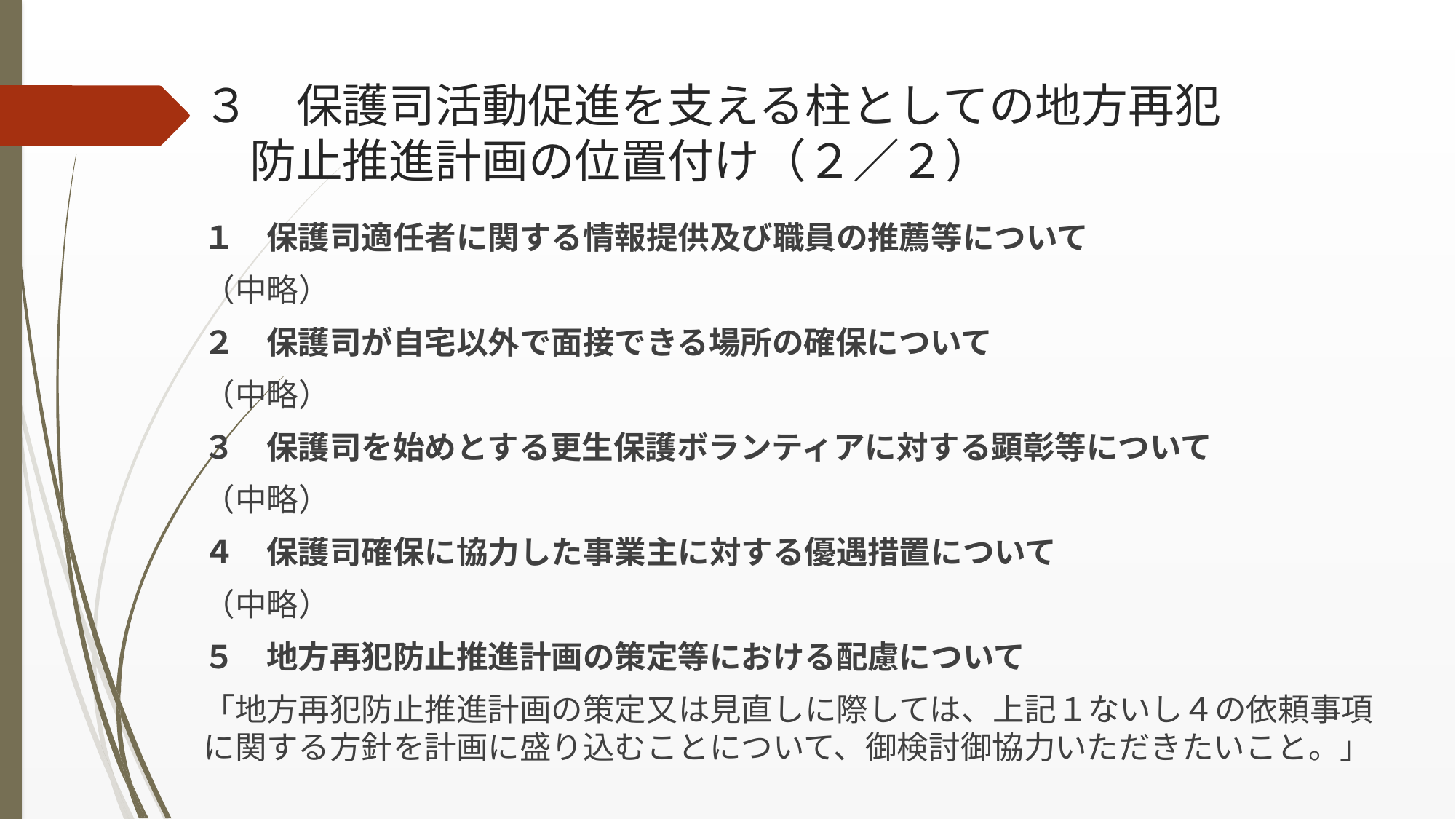

３　保護司活動促進を支える柱としての地方再犯
　防止推進計画の位置付け（２／２）
１　保護司適任者に関する情報提供及び職員の推薦等について
（中略）
２　保護司が自宅以外で面接できる場所の確保について
（中略）
３　保護司を始めとする更生保護ボランティアに対する顕彰等について
（中略）
４　保護司確保に協力した事業主に対する優遇措置について
（中略）
５　地方再犯防止推進計画の策定等における配慮について
「地方再犯防止推進計画の策定又は見直しに際しては、上記１ないし４の依頼事項に関する方針を計画に盛り込むことについて、御検討御協力いただきたいこと。」